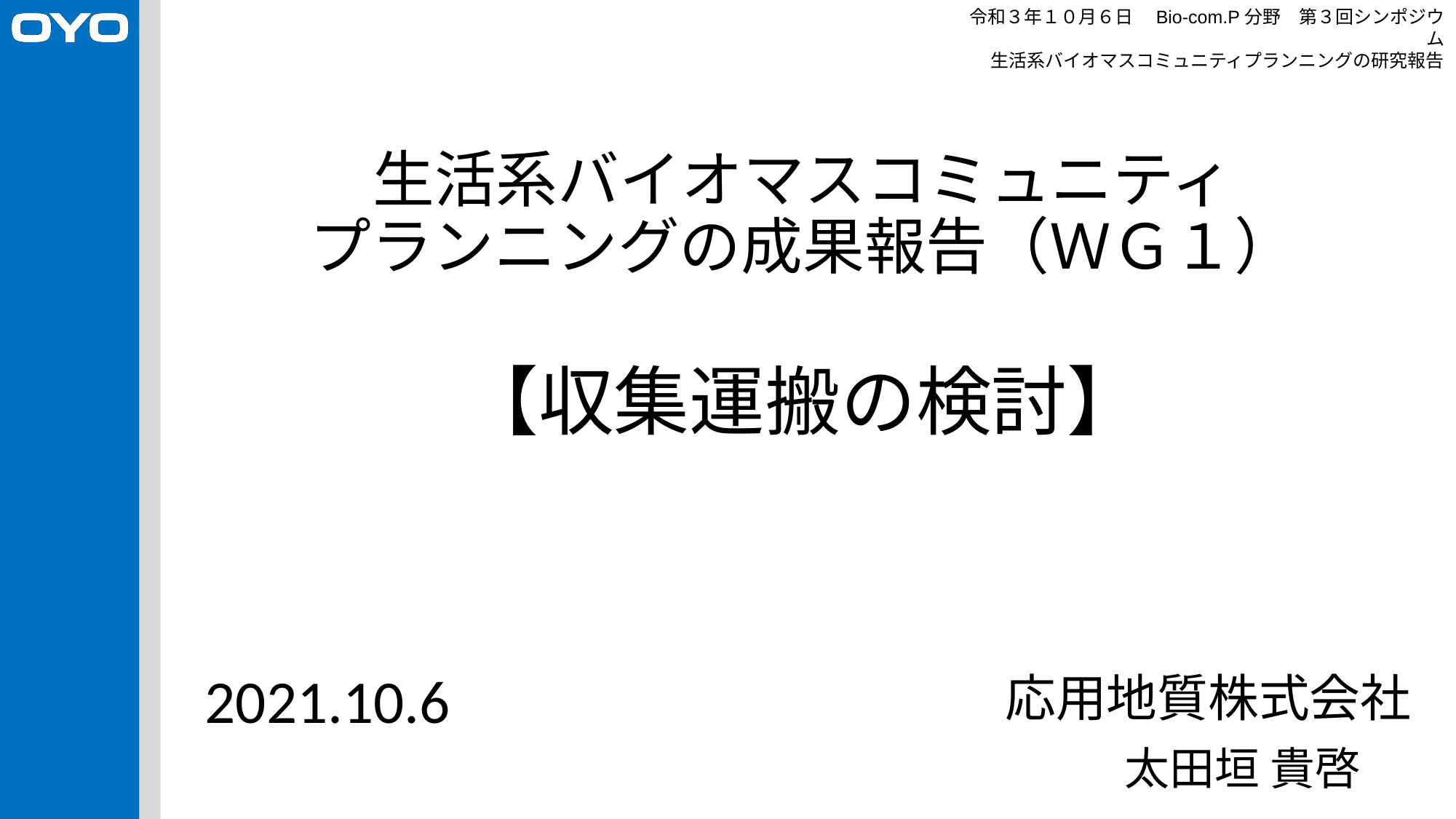

令和３年１０月６日　Bio-com.P分野　第３回シンポジウム
生活系バイオマスコミュニティプランニングの研究報告
# 生活系バイオマスコミュニティ プランニングの成果報告（ＷＧ１） 【収集運搬の検討】
2021.10.6
応用地質株式会社
太田垣 貴啓